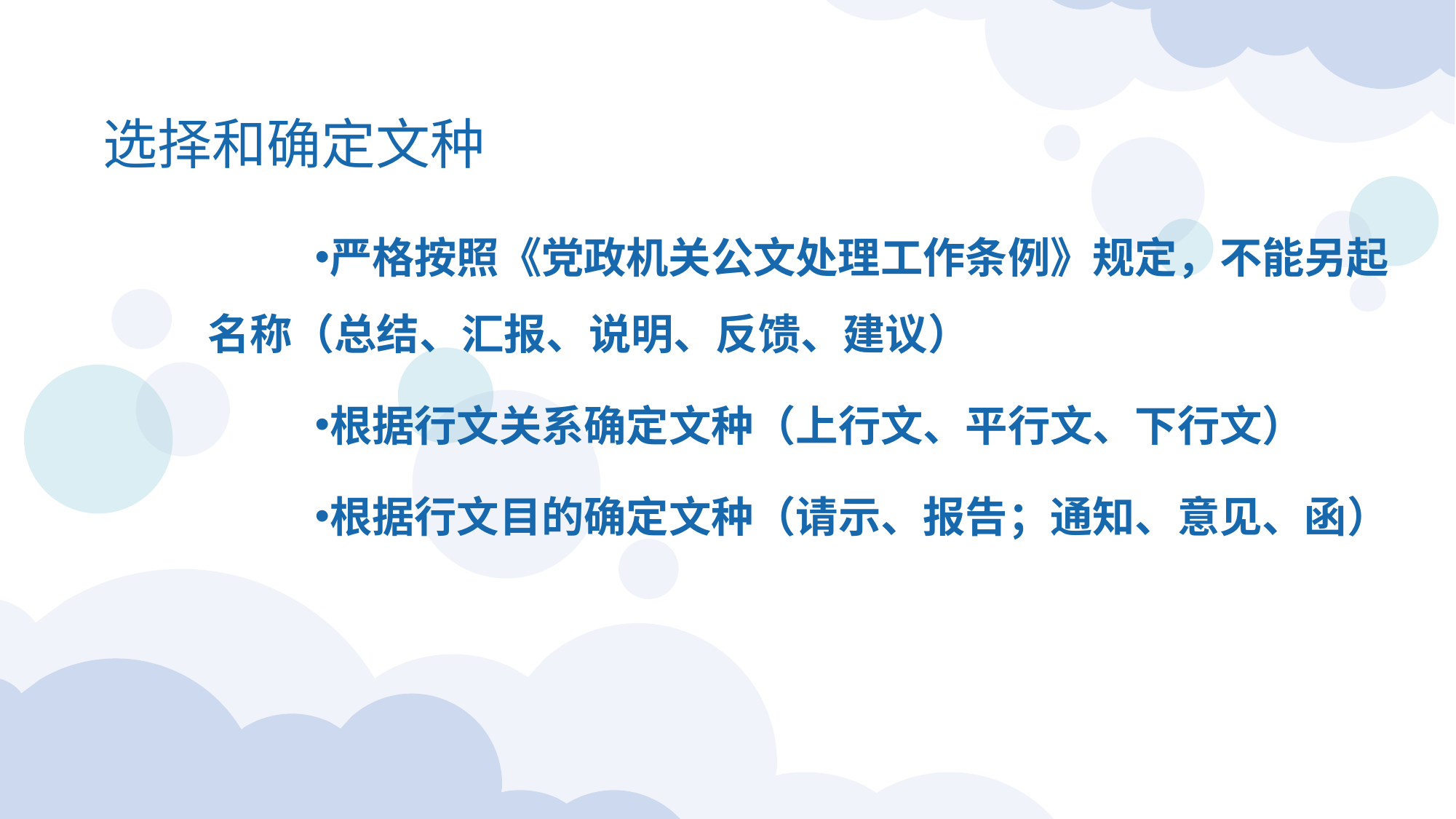

选择和确定文种
严格按照《党政机关公文处理工作条例》规定，不能另起名称（总结、汇报、说明、反馈、建议）
根据行文关系确定文种（上行文、平行文、下行文）
根据行文目的确定文种（请示、报告；通知、意见、函）